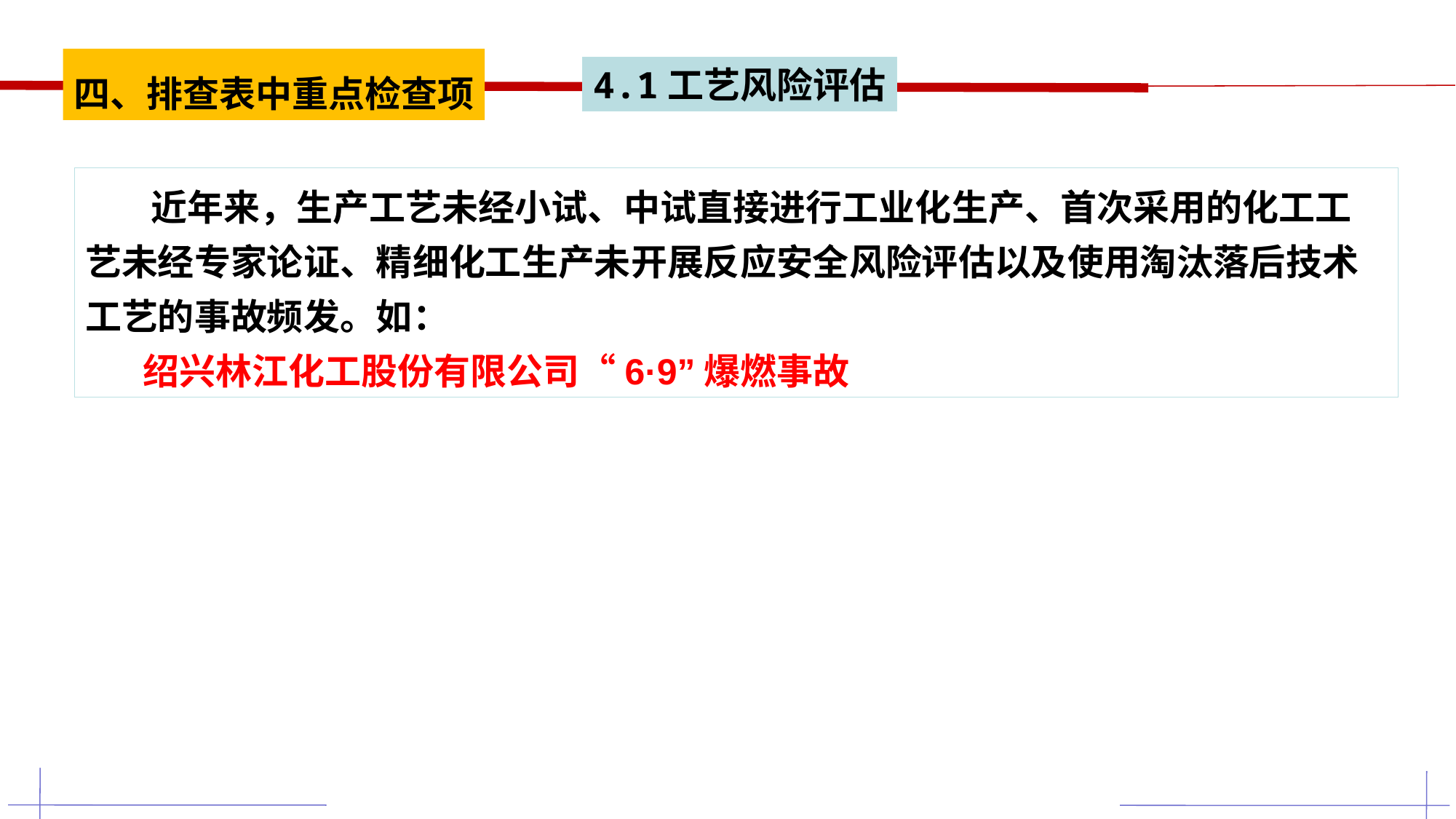

四、排查表中重点检查项
4.1工艺风险评估
       近年来，生产工艺未经小试、中试直接进行工业化生产、首次采用的化工工艺未经专家论证、精细化工生产未开展反应安全风险评估以及使用淘汰落后技术工艺的事故频发。如：
      绍兴林江化工股份有限公司“6·9”爆燃事故
68